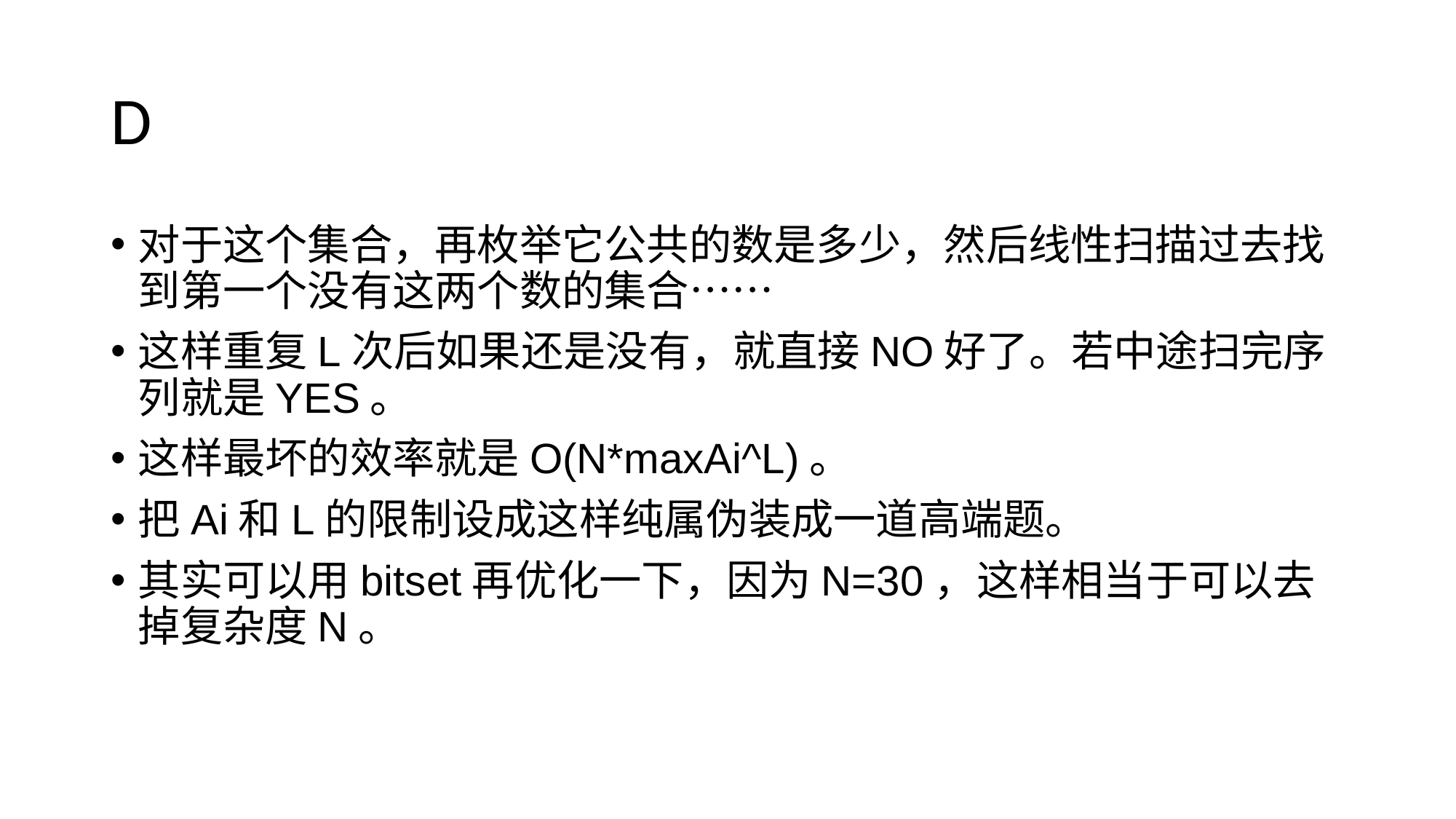

# D
对于这个集合，再枚举它公共的数是多少，然后线性扫描过去找到第一个没有这两个数的集合……
这样重复L次后如果还是没有，就直接NO好了。若中途扫完序列就是YES。
这样最坏的效率就是O(N*maxAi^L)。
把Ai和L的限制设成这样纯属伪装成一道高端题。
其实可以用bitset再优化一下，因为N=30，这样相当于可以去掉复杂度N。